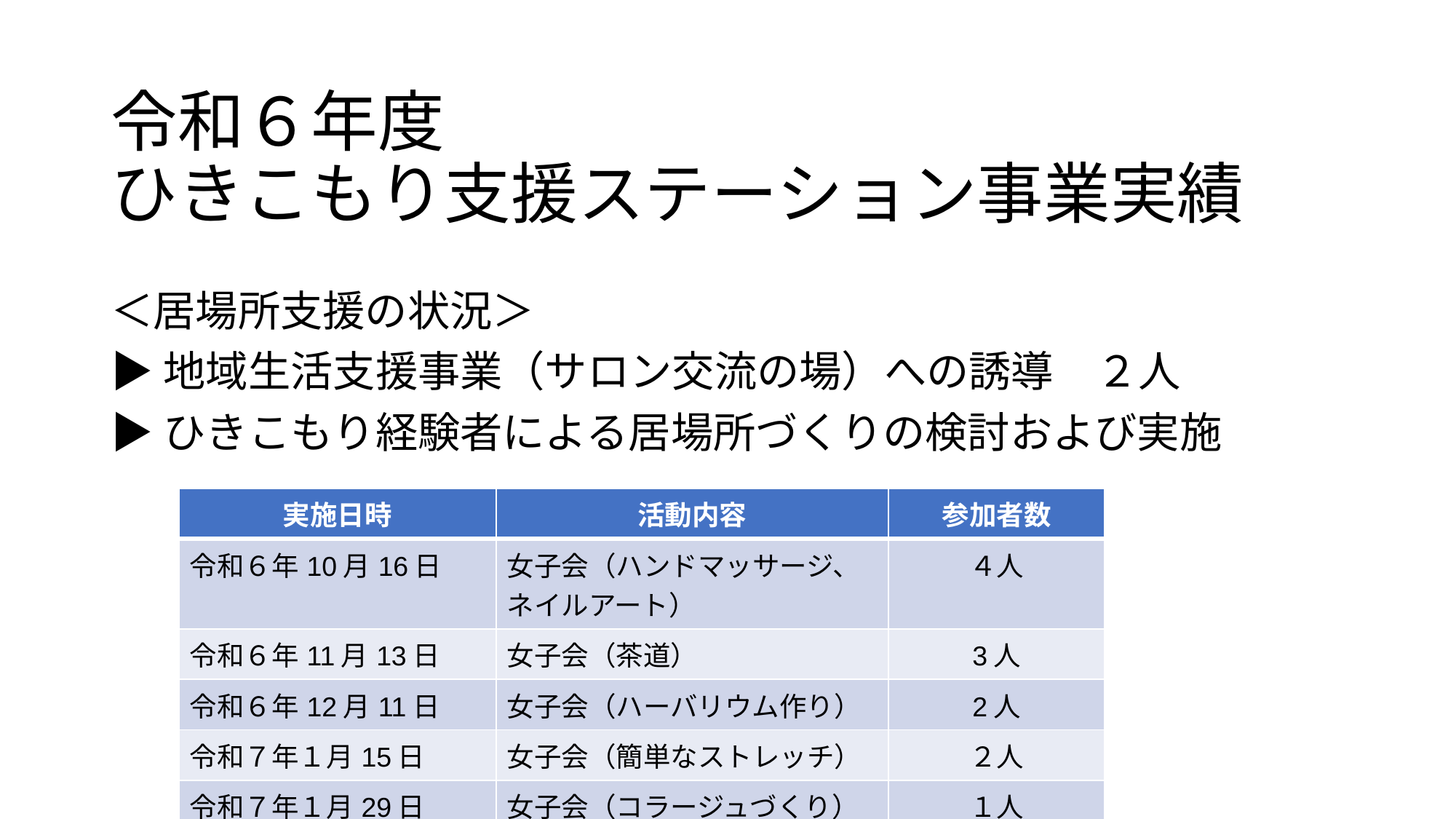

# 令和６年度　 ひきこもり支援ステーション事業実績

＜居場所支援の状況＞
▶地域生活支援事業（サロン交流の場）への誘導　２人
▶ひきこもり経験者による居場所づくりの検討および実施

| 実施日時 | 活動内容 | 参加者数 |
| --- | --- | --- |
| 令和６年10月16日 | 女子会（ハンドマッサージ、ネイルアート） | ４人 |
| 令和６年11月13日 | 女子会（茶道） | 3人 |
| 令和６年12月11日 | 女子会（ハーバリウム作り） | 2人 |
| 令和７年１月15日 | 女子会（簡単なストレッチ） | ２人 |
| 令和７年１月29日 | 女子会（コラージュづくり） | １人 |